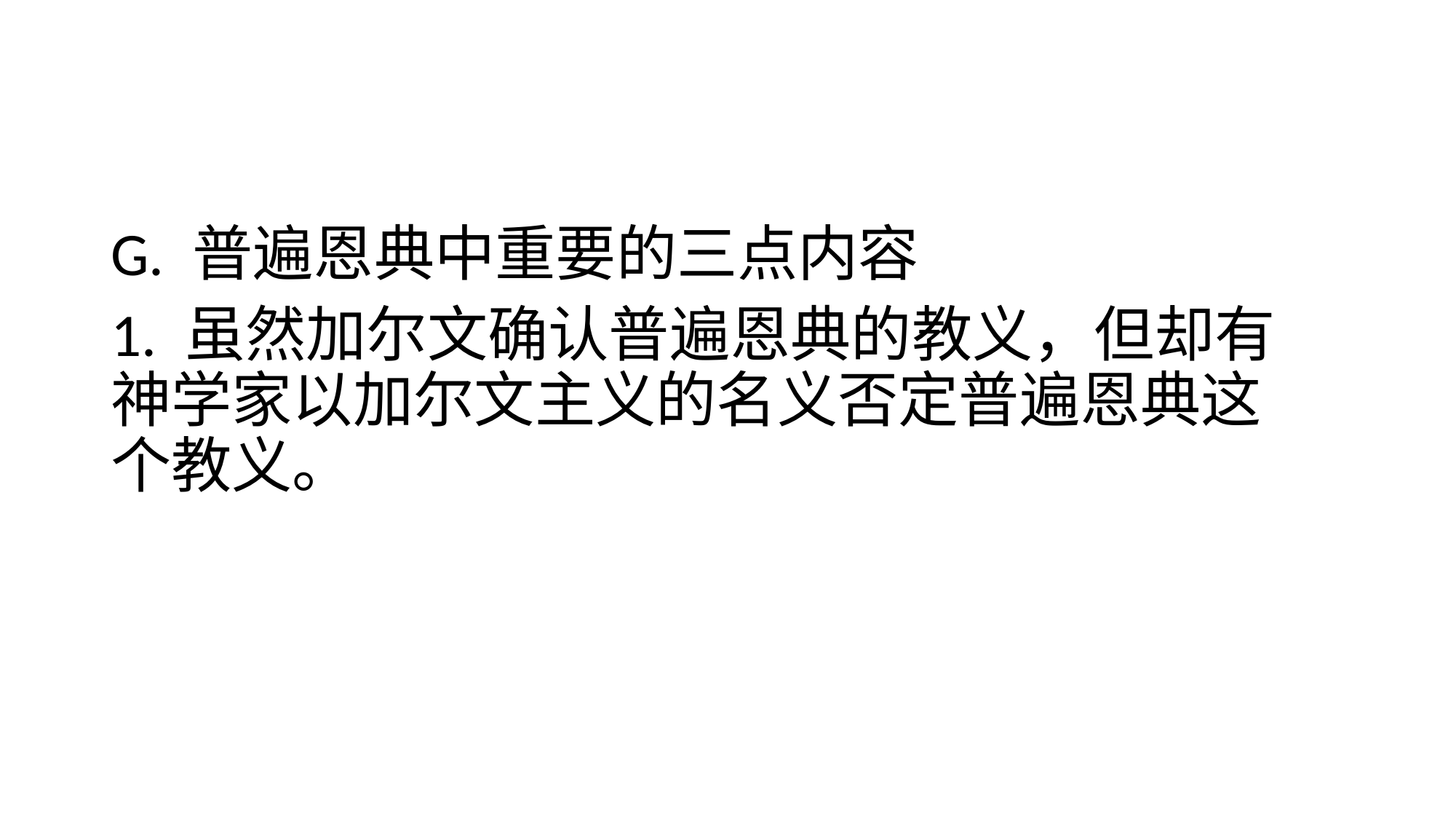

#
G. 普遍恩典中重要的三点内容
1. 虽然加尔文确认普遍恩典的教义，但却有神学家以加尔文主义的名义否定普遍恩典这个教义。